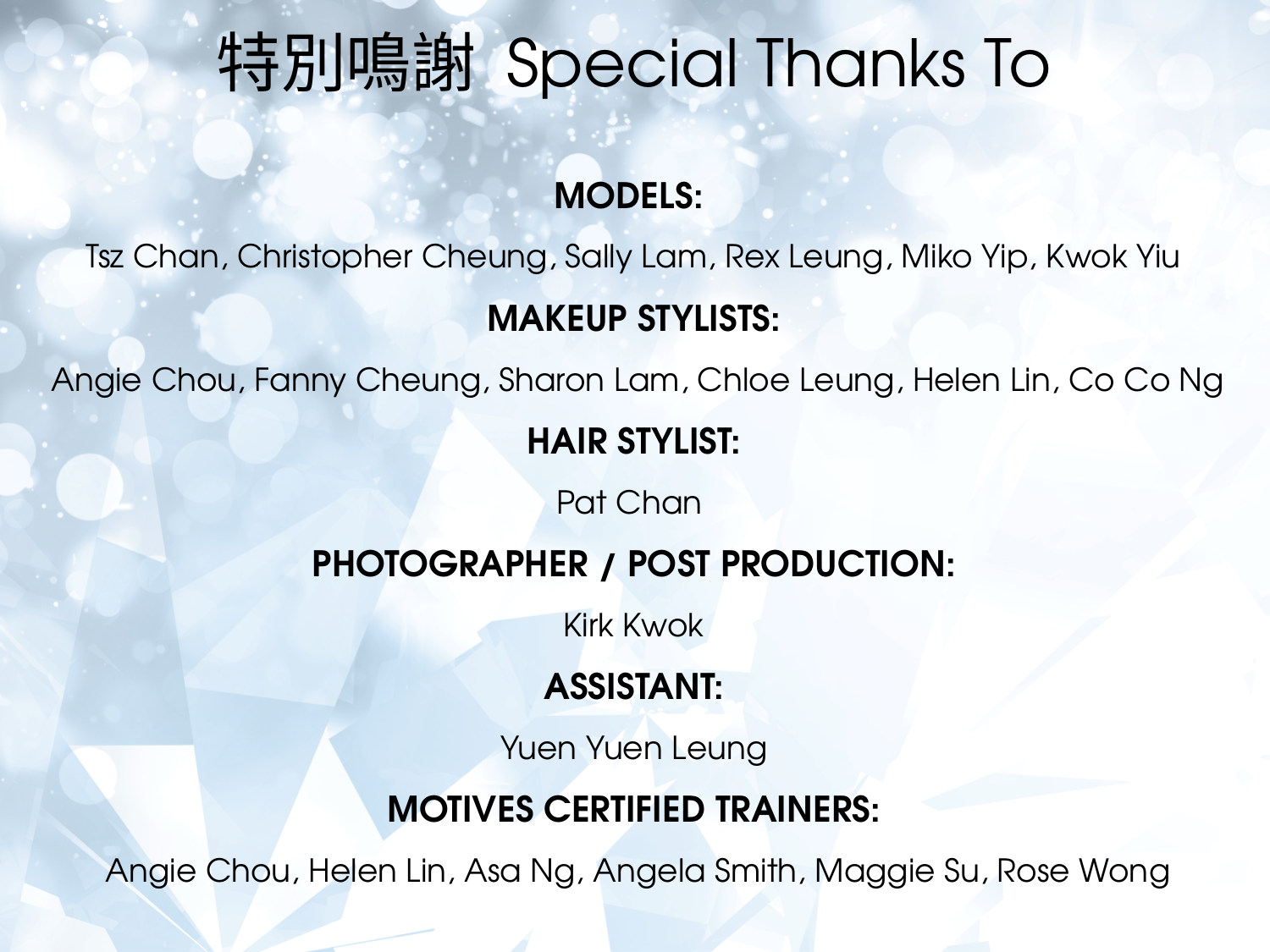

特別鳴謝 Special Thanks To
MODELS:
Tsz Chan, Christopher Cheung, Sally Lam, Rex Leung, Miko Yip, Kwok Yiu
MAKEUP STYLISTS:
 Angie Chou, Fanny Cheung, Sharon Lam, Chloe Leung, Helen Lin, Co Co Ng
HAIR STYLIST:
Pat Chan
PHOTOGRAPHER / POST PRODUCTION:
Kirk Kwok
ASSISTANT:
Yuen Yuen Leung
MOTIVES CERTIFIED TRAINERS:
 Angie Chou, Helen Lin, Asa Ng, Angela Smith, Maggie Su, Rose Wong